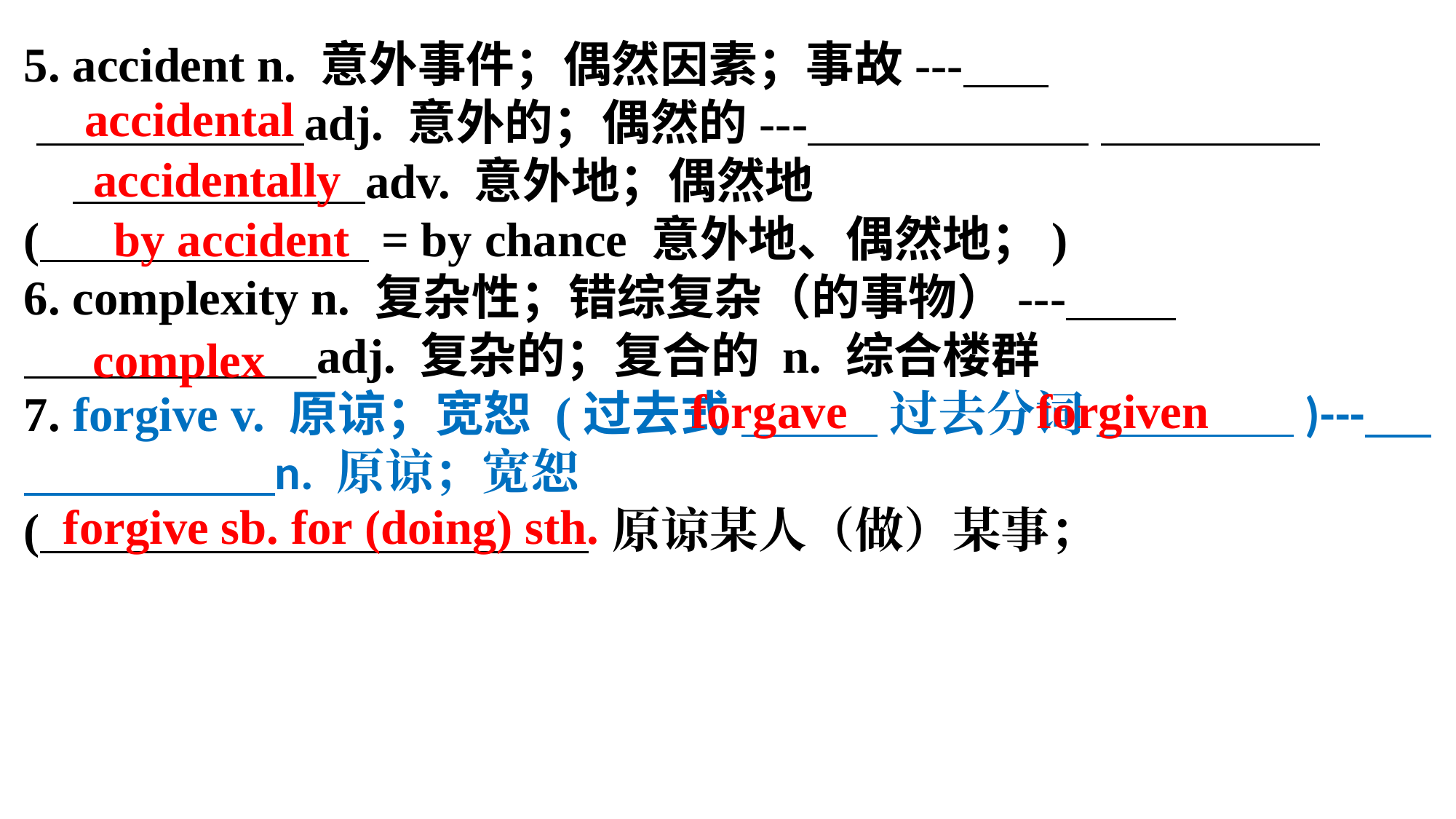

5. accident n. 意外事件；偶然因素；事故---
                       adj. 意外的；偶然的---
                            adv. 意外地；偶然地
(                            = by chance 意外地、偶然地；)
6. complexity n. 复杂性；错综复杂（的事物）---
                        adj. 复杂的；复合的 n. 综合楼群
7. forgive v. 原谅；宽恕 (过去式             过去分词                 )---                              n. 原谅；宽恕
(                                              原谅某人（做）某事；
accidental
accidentally
by accident
complex
forgiven
forgave
forgive sb. for (doing) sth.